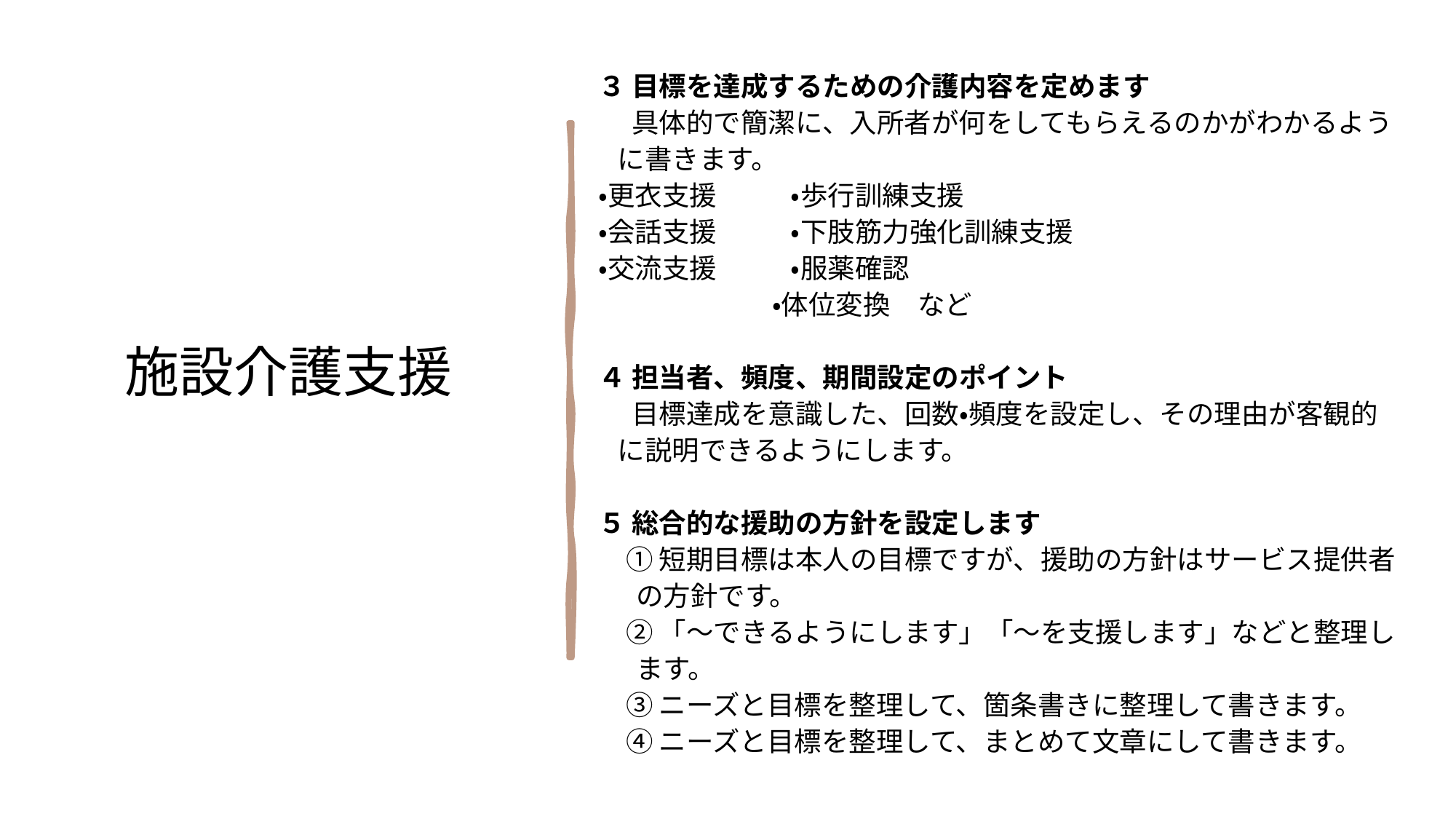

３ 目標を達成するための介護内容を定めます
　 具体的で簡潔に、入所者が何をしてもらえるのかがわかるよう
  に書きます。
・更衣支援            ・歩行訓練支援
・会話支援            ・下肢筋力強化訓練支援
・交流支援            ・服薬確認
                           ・体位変換　など

４ 担当者、頻度、期間設定のポイント
　 目標達成を意識した、回数・頻度を設定し、その理由が客観的
  に説明できるようにします。

５ 総合的な援助の方針を設定します
　① 短期目標は本人の目標ですが、援助の方針はサービス提供者
     の方針です。
　② 「～できるようにします」「～を支援します」などと整理し
     ます。
　③ ニーズと目標を整理して、箇条書きに整理して書きます。
　④ ニーズと目標を整理して、まとめて文章にして書きます。

施設介護支援